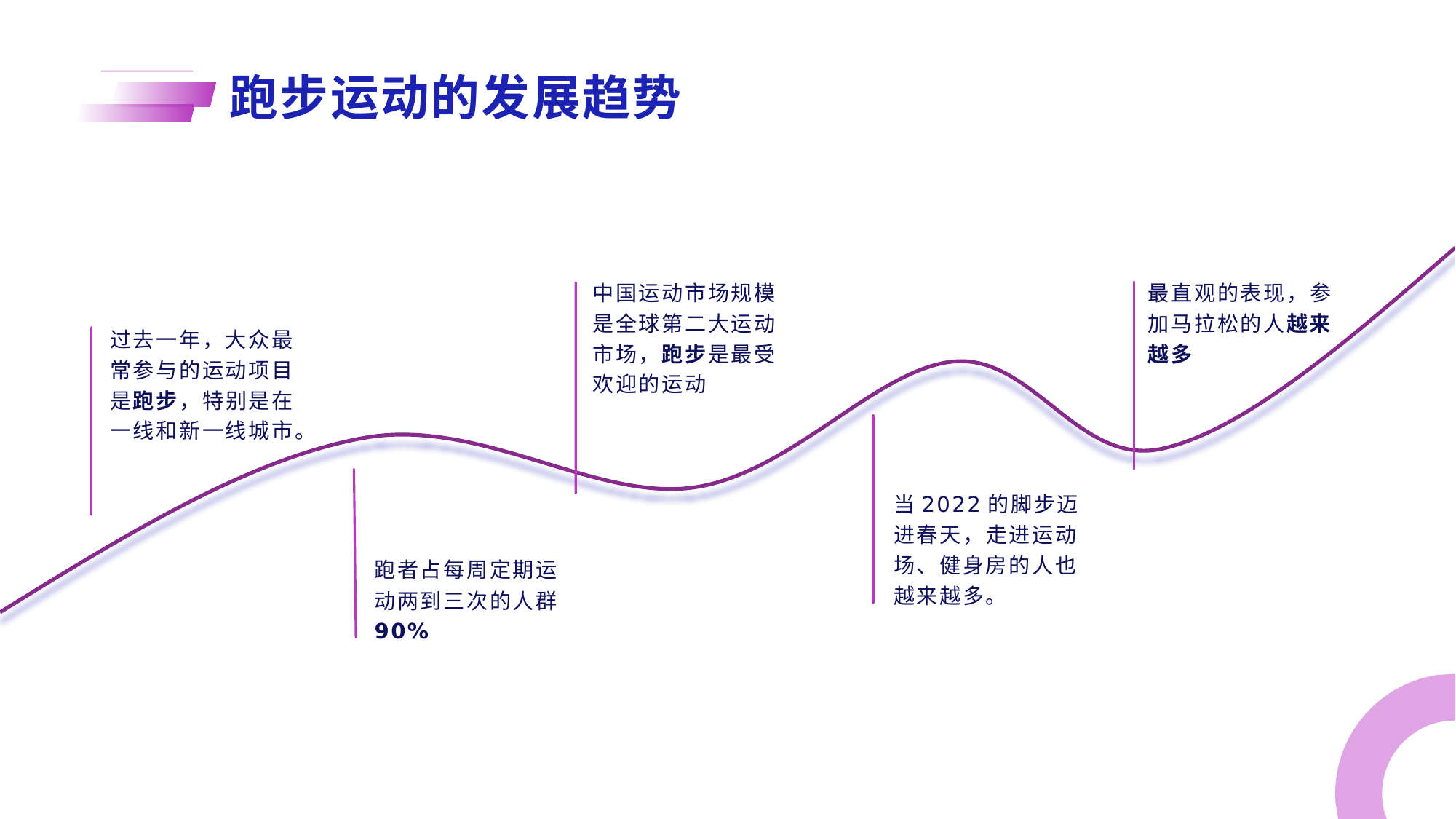

# 跑步运动的发展趋势

中国运动市场规模是全球第二大运动市场，跑步是最受欢迎的运动
最直观的表现，参加马拉松的人越来越多
过去一年，大众最常参与的运动项目是跑步，特别是在一线和新一线城市。
当2022的脚步迈进春天，走进运动场、健身房的人也越来越多。
跑者占每周定期运动两到三次的人群90%